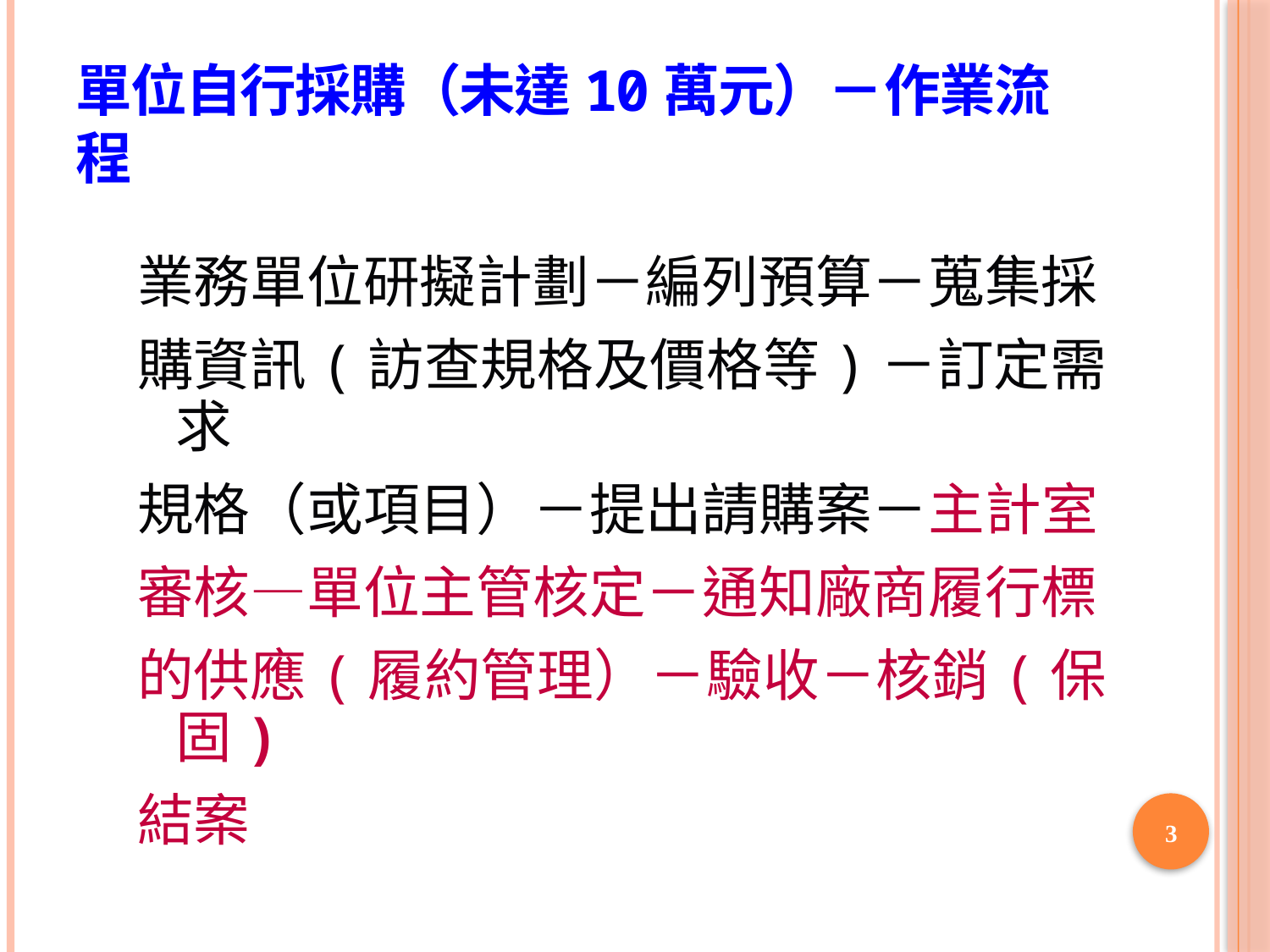

# 單位自行採購（未達10萬元）－作業流程
業務單位研擬計劃－編列預算－蒐集採
購資訊(訪查規格及價格等)－訂定需求
規格（或項目）－提出請購案－主計室
審核—單位主管核定－通知廠商履行標
的供應(履約管理）－驗收－核銷(保固)
結案

3